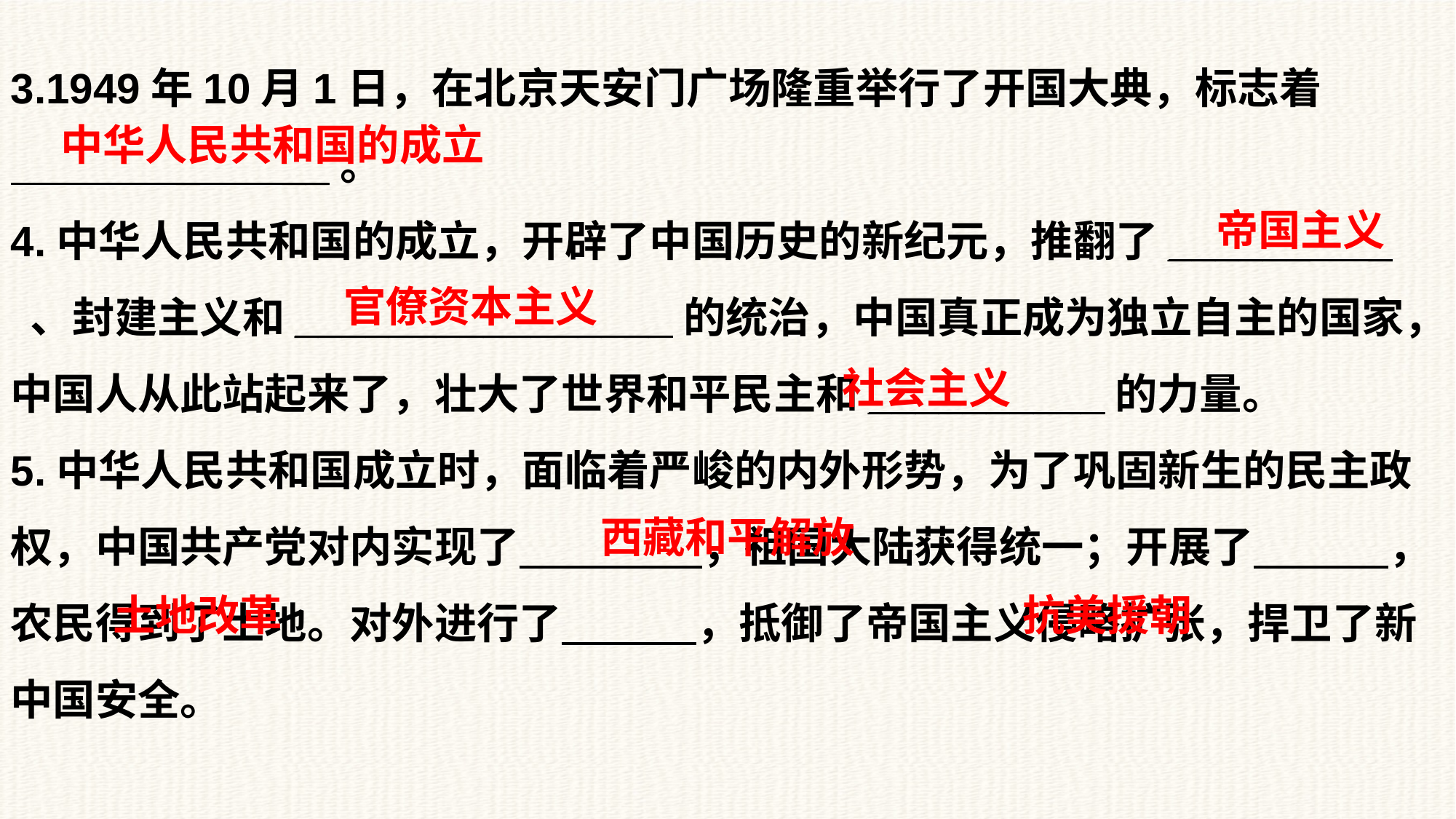

3.1949年10月1日，在北京天安门广场隆重举行了开国大典，标志着
              _       __。
4.中华人民共和国的成立，开辟了中国历史的新纪元，推翻了______     _
 、封建主义和________________的统治，中国真正成为独立自主的国家，中国人从此站起来了，壮大了世界和平民主和__________的力量。
5.中华人民共和国成立时，面临着严峻的内外形势，为了巩固新生的民主政权，中国共产党对内实现了                   ，祖国大陆获得统一；开展了              ，农民得到了土地。对外进行了              ，抵御了帝国主义侵略扩张，捍卫了新中国安全。

中华人民共和国的成立
帝国主义
官僚资本主义
社会主义
西藏和平解放
土地改革
抗美援朝